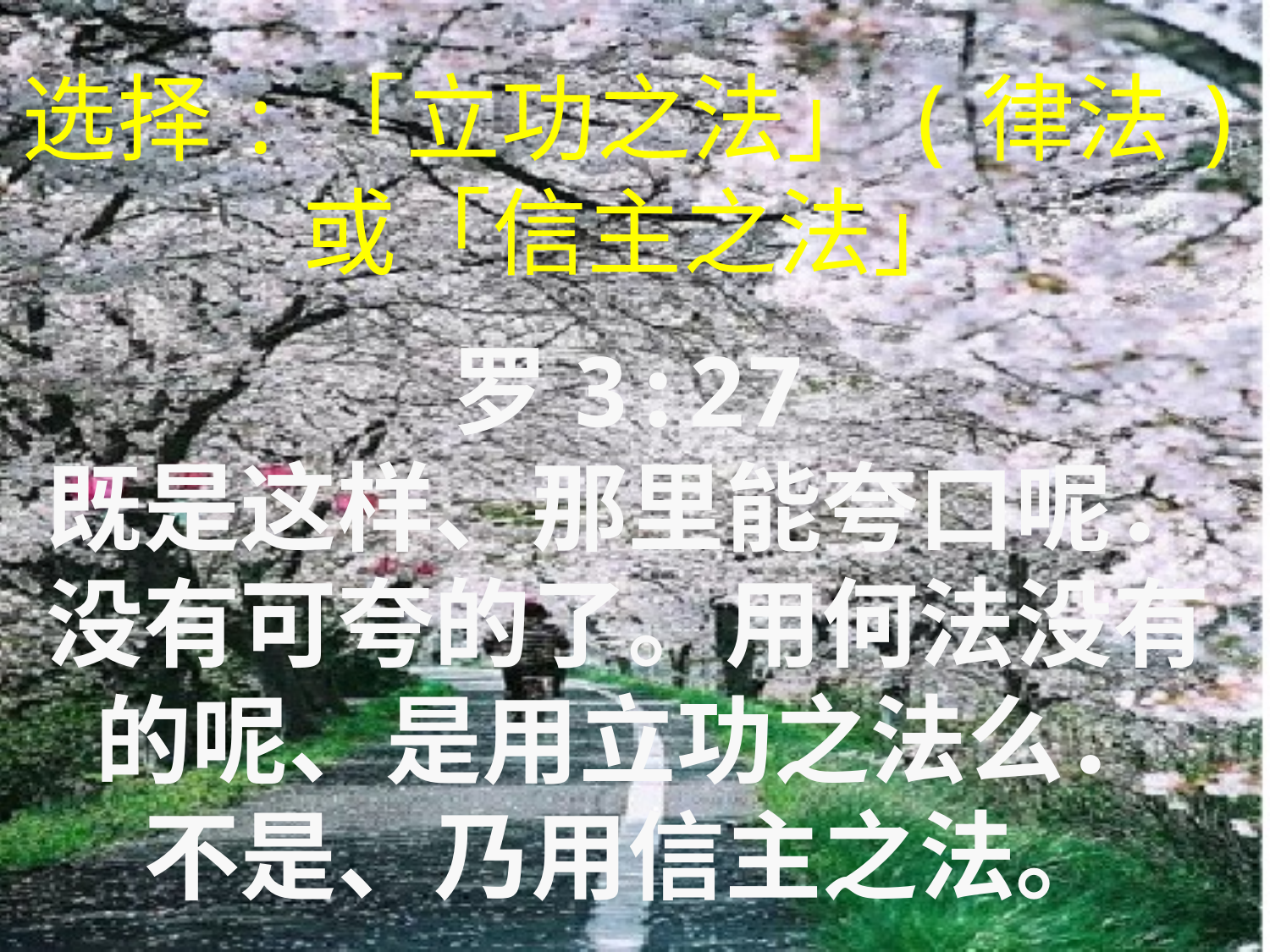

# 选择:「立功之法」(律法) 或「信主之法」
罗3:27
既是这样、那里能夸口呢．
没有可夸的了。用何法没有的呢、是用立功之法么．
不是、乃用信主之法。